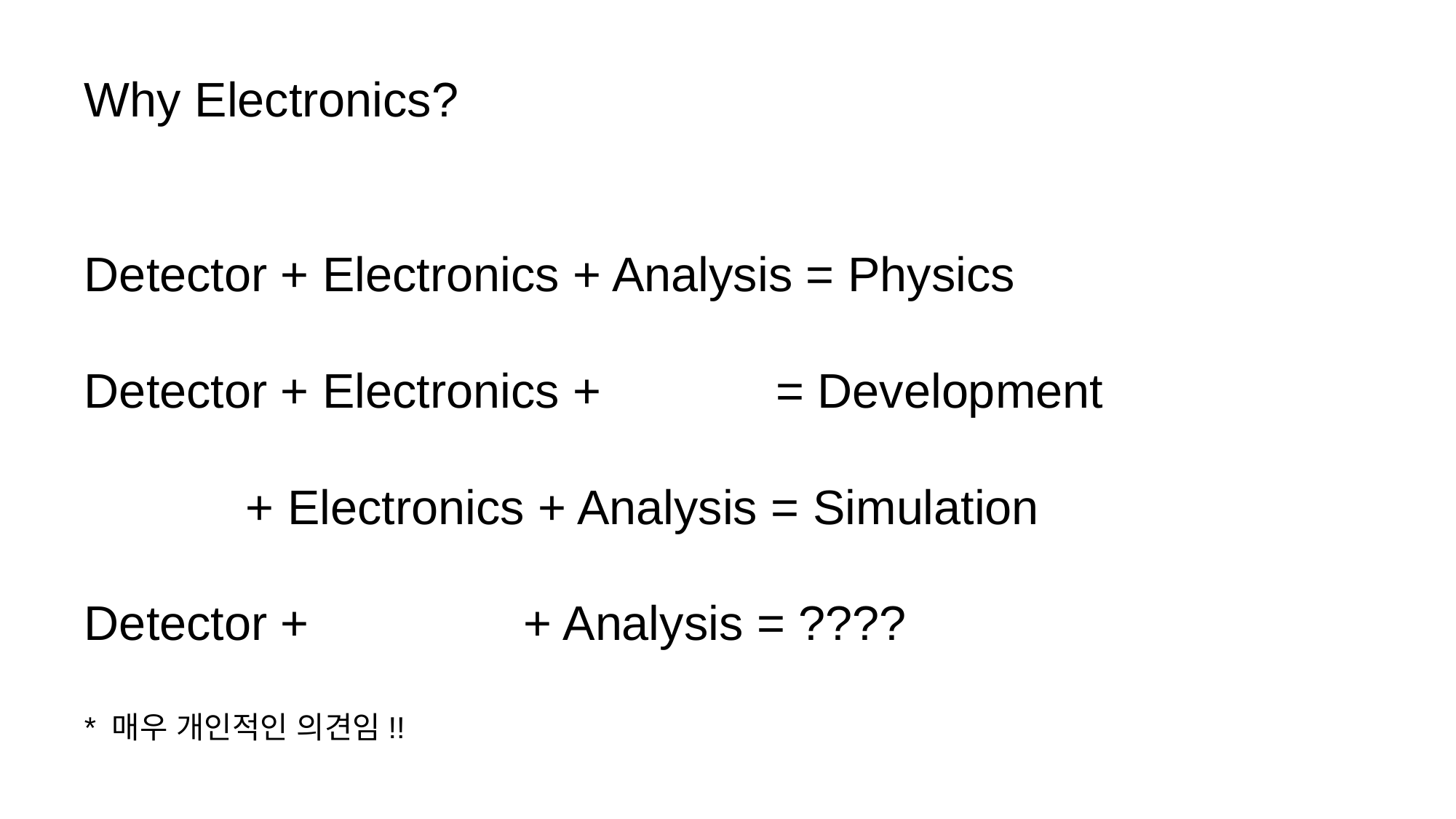

Why Electronics?

Detector + Electronics + Analysis = Physics

Detector + Electronics +             = Development

            + Electronics + Analysis = Simulation

Detector +                + Analysis = ????

* 매우 개인적인 의견임!!